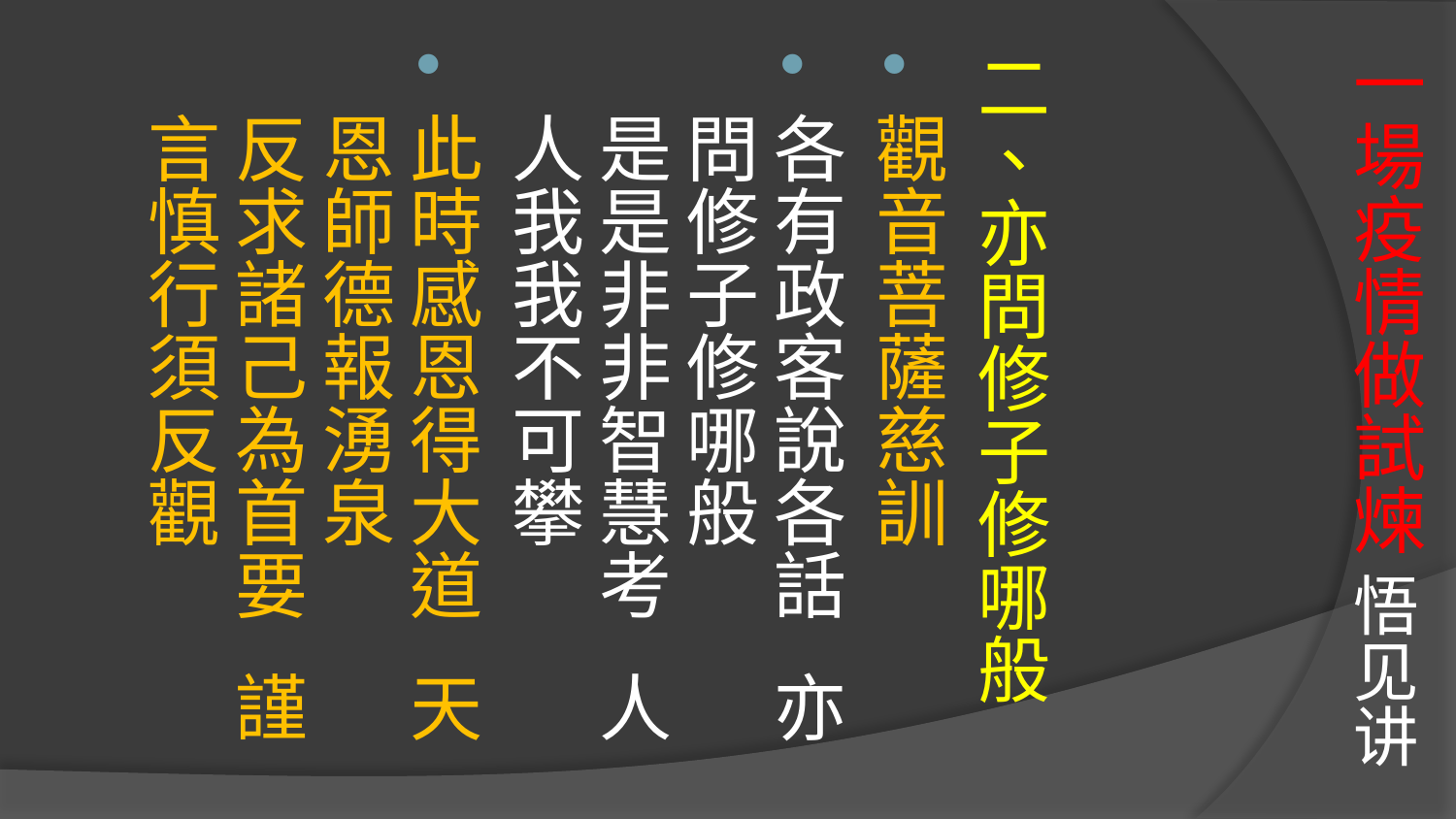

# 一場疫情做試煉 悟见讲
二、亦問修子修哪般
觀音菩薩慈訓
各有政客說各話   亦問修子修哪般
是是非非智慧考   人人我我不可攀
此時感恩得大道   天恩師德報湧泉
反求諸己為首要   謹言慎行須反觀